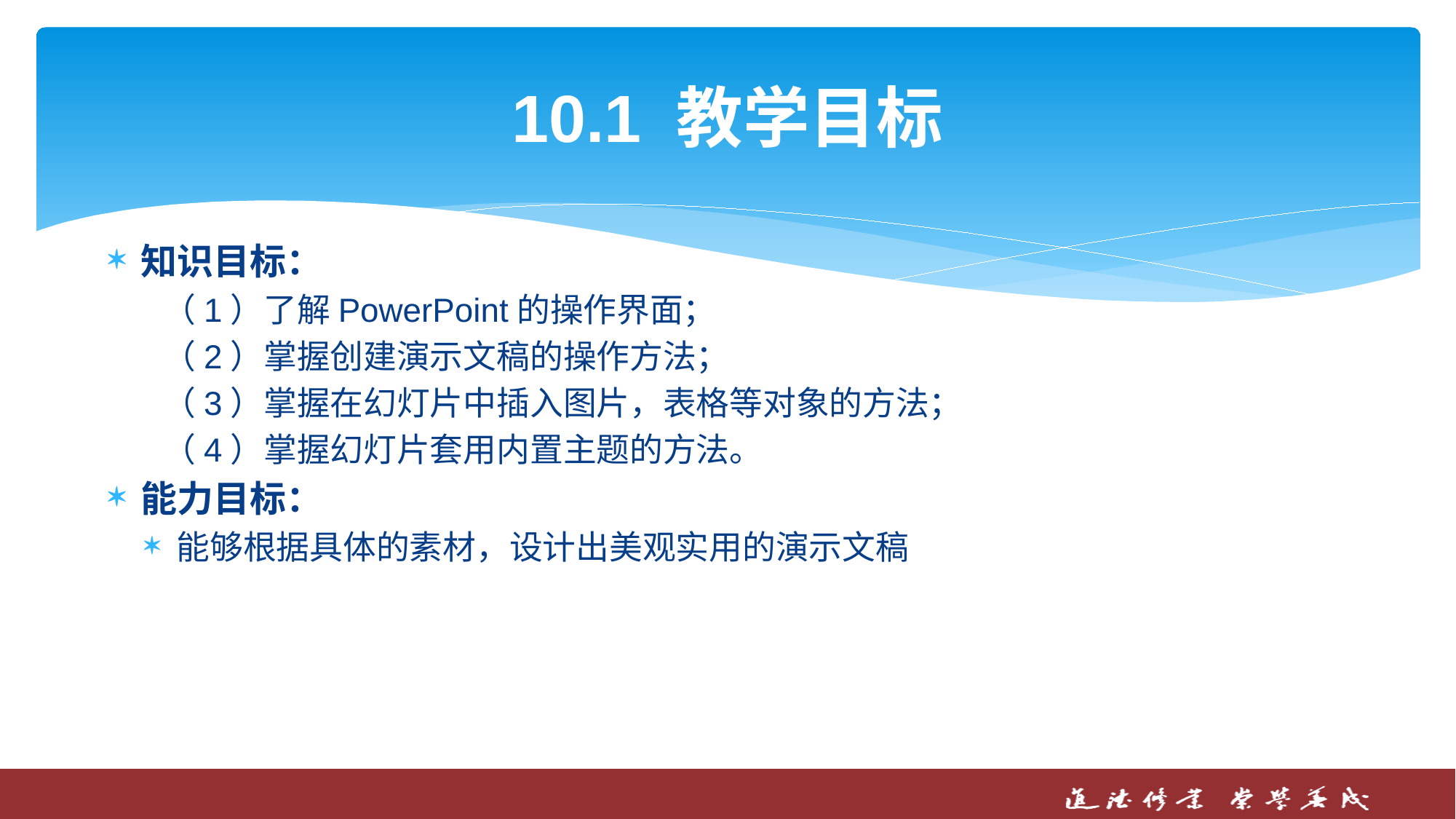

# 10.1 教学目标
知识目标：
（1）了解PowerPoint的操作界面；
（2）掌握创建演示文稿的操作方法；
（3）掌握在幻灯片中插入图片，表格等对象的方法；
（4）掌握幻灯片套用内置主题的方法。
能力目标：
能够根据具体的素材，设计出美观实用的演示文稿